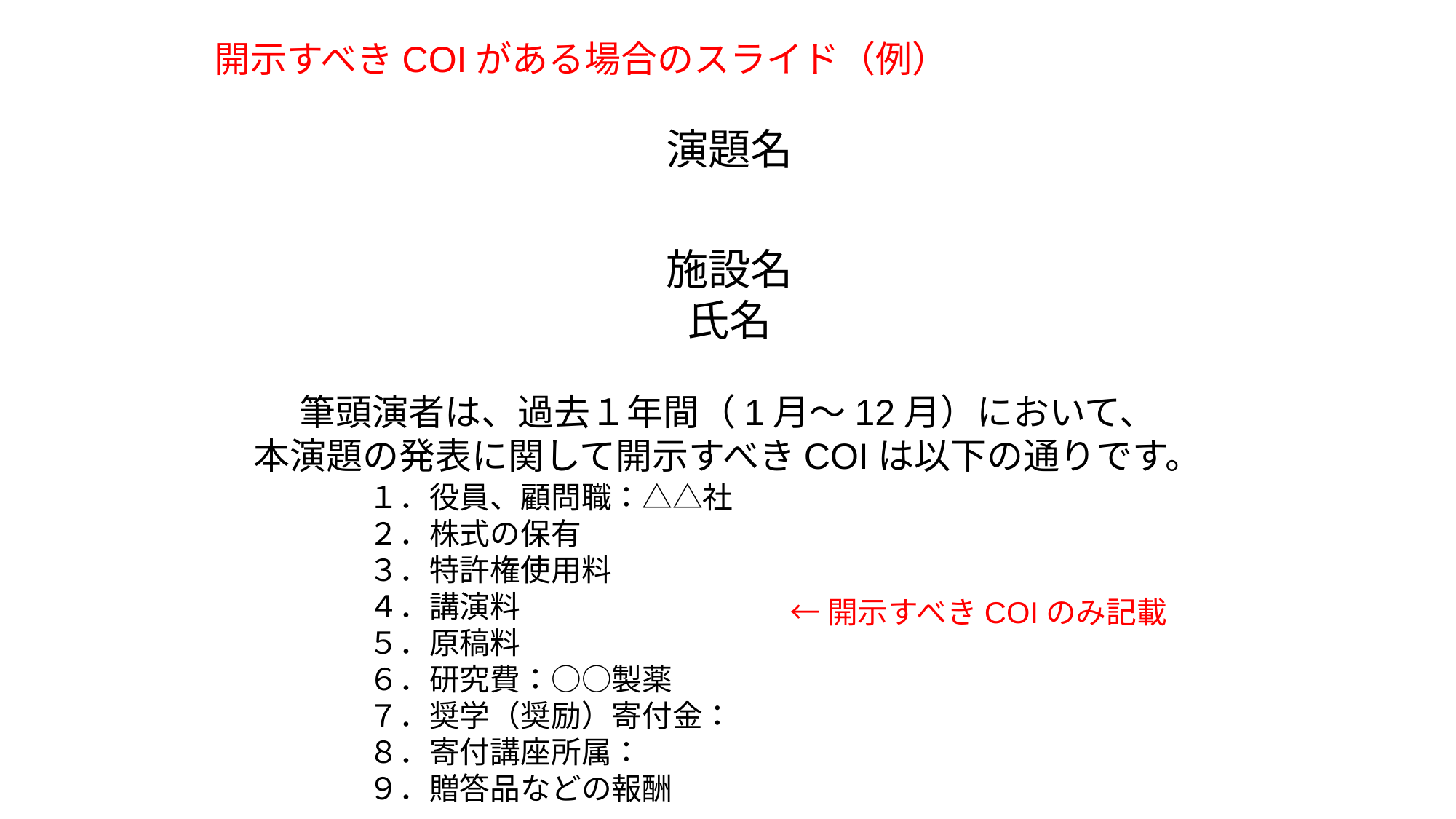

開示すべきCOIがある場合のスライド（例）
演題名
施設名
氏名
筆頭演者は、過去１年間（1月～12月）において、
本演題の発表に関して開示すべきCOIは以下の通りです。
１．役員、顧問職：△△社
２．株式の保有
３．特許権使用料
４．講演料
５．原稿料
６．研究費：○○製薬
７．奨学（奨励）寄付金：
８．寄付講座所属：
９．贈答品などの報酬
←開示すべきCOIのみ記載